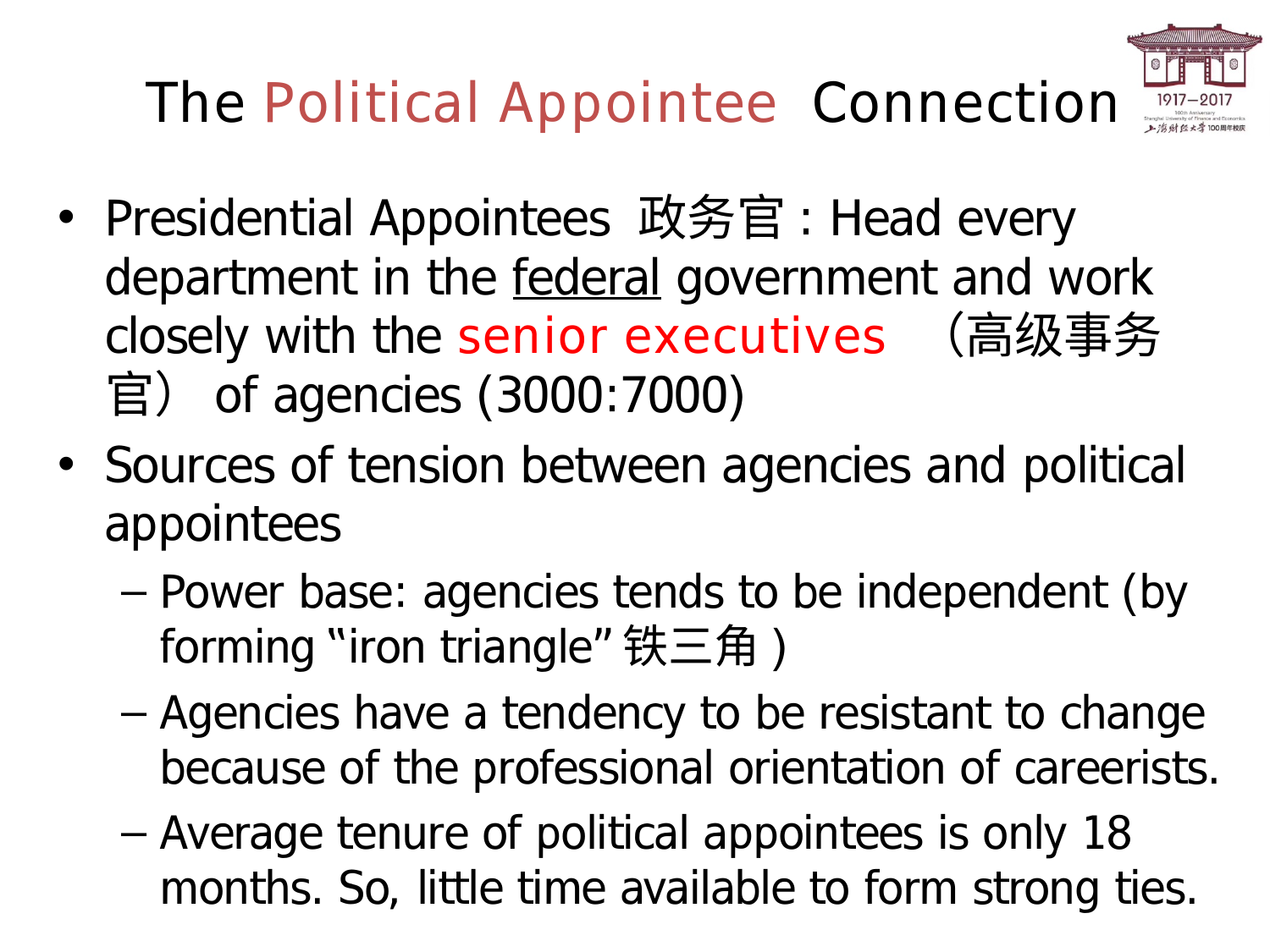

# The Political Appointee  Connection
Presidential Appointees 政务官: Head every department in the federal government and work closely with the senior executives （高级事务官）of agencies (3000:7000)
Sources of tension between agencies and political appointees
Power base: agencies tends to be independent (by forming “iron triangle”铁三角)
Agencies have a tendency to be resistant to change because of the professional orientation of careerists.
Average tenure of political appointees is only 18 months. So, little time available to form strong ties.